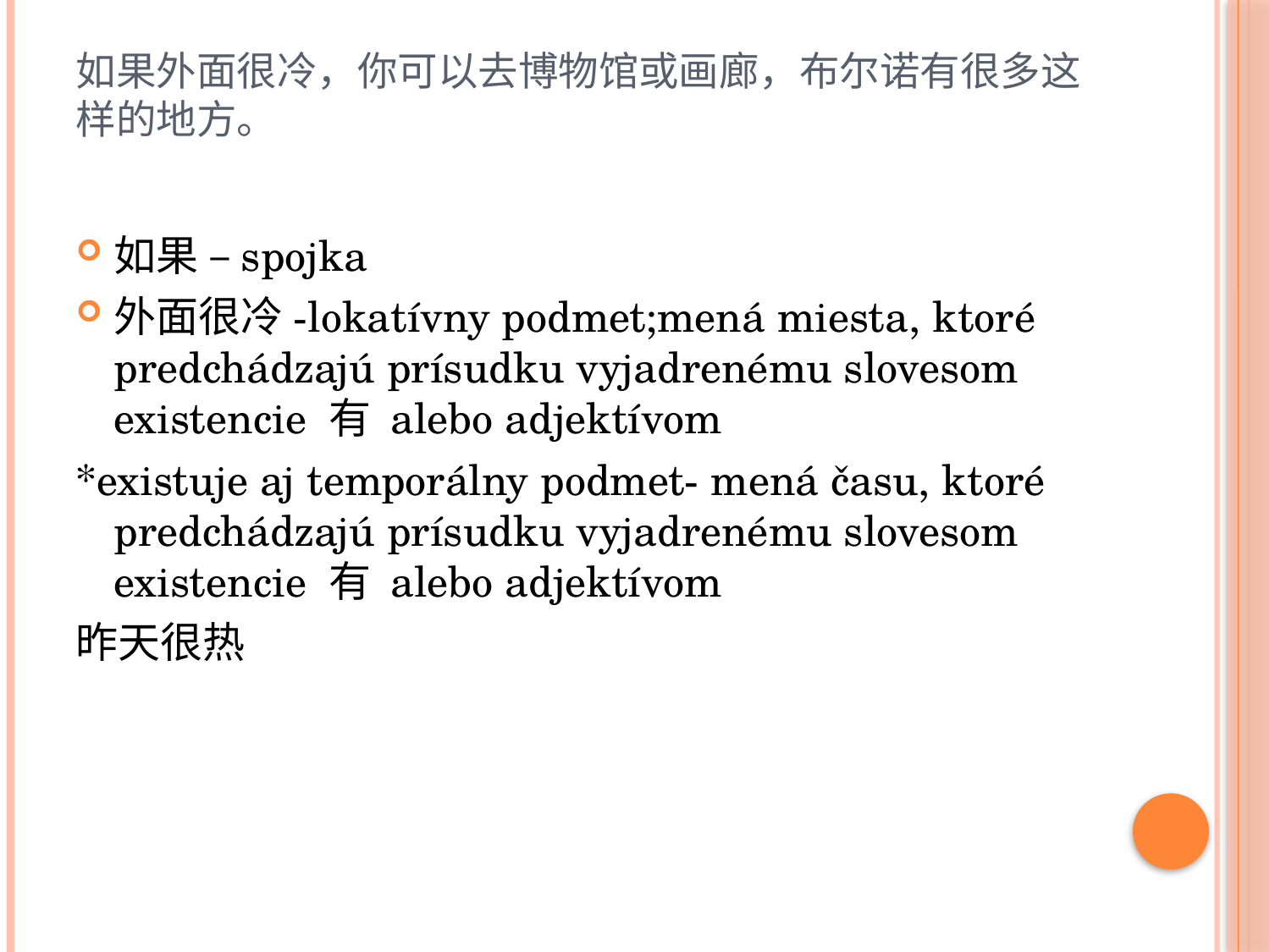

# 如果外面很冷，你可以去博物馆或画廊，布尔诺有很多这样的地方。
如果 –spojka
外面很冷-lokatívny podmet;mená miesta, ktoré predchádzajú prísudku vyjadrenému slovesom existencie 有 alebo adjektívom
*existuje aj temporálny podmet- mená času, ktoré predchádzajú prísudku vyjadrenému slovesom existencie 有 alebo adjektívom
昨天很热